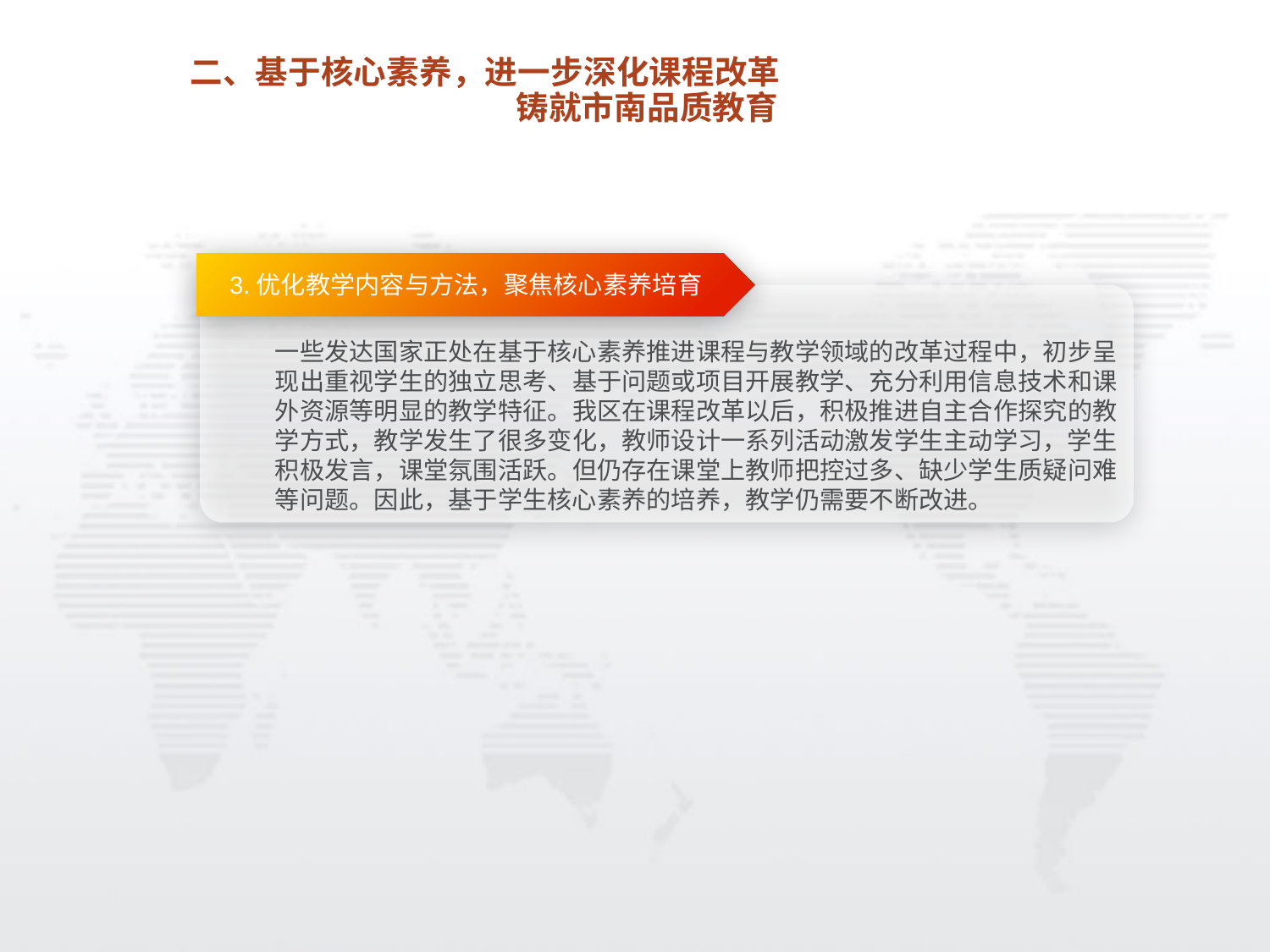

二、基于核心素养，进一步深化课程改革
                                            铸就市南品质教育

3.优化教学内容与方法，聚焦核心素养培育

一些发达国家正处在基于核心素养推进课程与教学领域的改革过程中，初步呈现出重视学生的独立思考、基于问题或项目开展教学、充分利用信息技术和课外资源等明显的教学特征。我区在课程改革以后，积极推进自主合作探究的教学方式，教学发生了很多变化，教师设计一系列活动激发学生主动学习，学生积极发言，课堂氛围活跃。但仍存在课堂上教师把控过多、缺少学生质疑问难等问题。因此，基于学生核心素养的培养，教学仍需要不断改进。